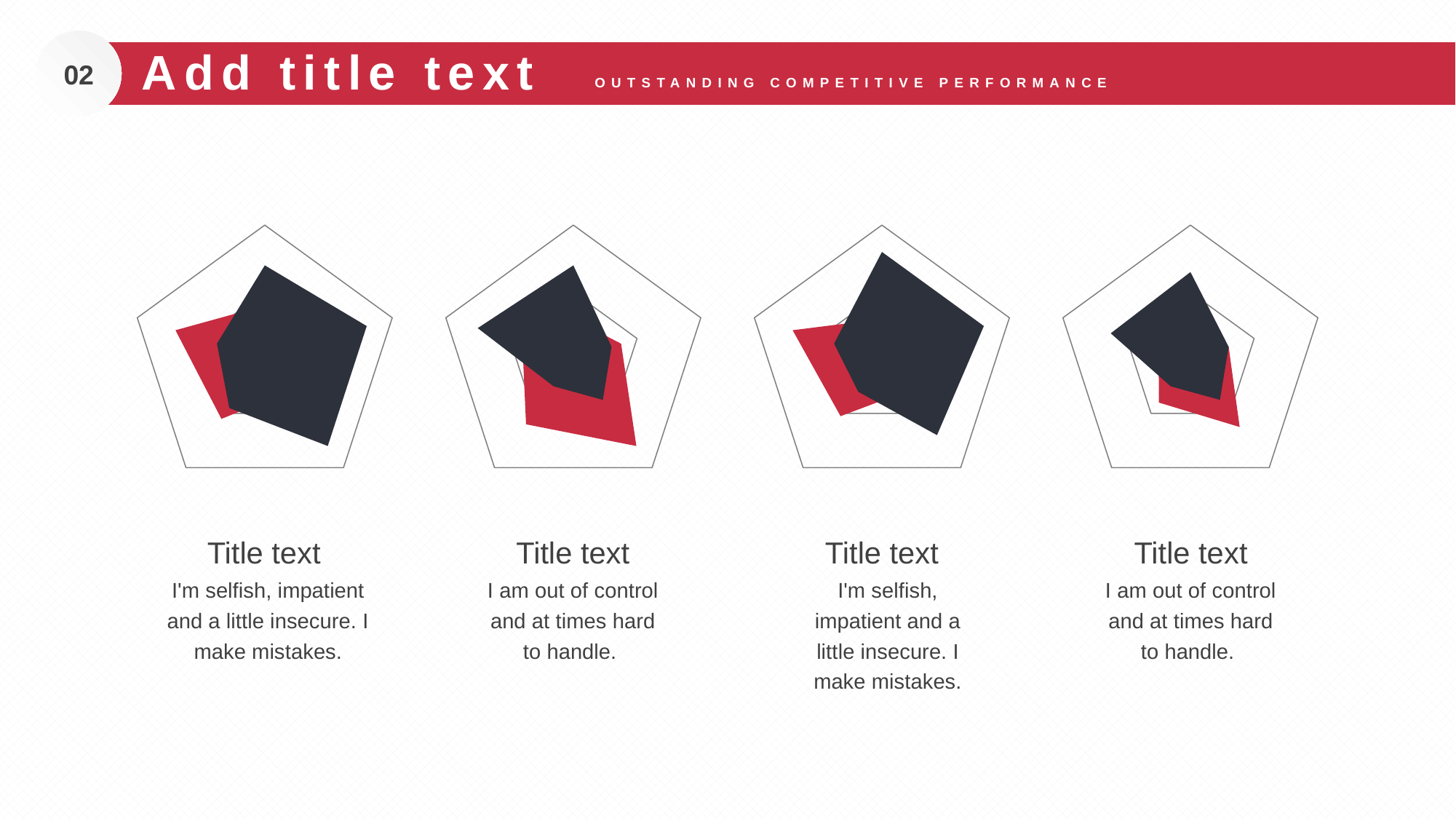

02
Add title text
OUTSTANDING COMPETITIVE PERFORMANCE

### Chart

| Category | 系列 1 | 系列 2 |
|---|---|---|
| 43835 | 28.0 | 16.0 |
| 43836 | 32.0 | 12.0 |
| 43837 | 32.0 | 12.0 |
| 43838 | 18.0 | 22.0 |
| 43839 | 15.0 | 28.0 |

### Chart

| Category | 系列 1 | 系列 2 |
|---|---|---|
| 44201 | 28.0 | 12.0 |
| 44202 | 12.0 | 15.0 |
| 44203 | 15.0 | 32.0 |
| 44204 | 10.0 | 24.0 |
| 44205 | 30.0 | 16.0 |

### Chart

| Category | 系列 1 | 系列 2 |
|---|---|---|
| 43835 | 32.0 | 12.0 |
| 43836 | 32.0 | 12.0 |
| 43837 | 28.0 | 12.0 |
| 43838 | 12.0 | 21.0 |
| 43839 | 15.0 | 28.0 |

### Chart

| Category | 系列 1 | 系列 2 |
|---|---|---|
| 44201 | 26.0 | 15.0 |
| 44202 | 12.0 | 12.0 |
| 44203 | 15.0 | 25.0 |
| 44204 | 10.0 | 16.0 |
| 44205 | 25.0 | 10.0 |
Title text
I'm selfish, impatient and a little insecure. I make mistakes.
Title text
I am out of control and at times hard to handle.
Title text
I'm selfish, impatient and a little insecure. I make mistakes.
Title text
I am out of control and at times hard to handle.